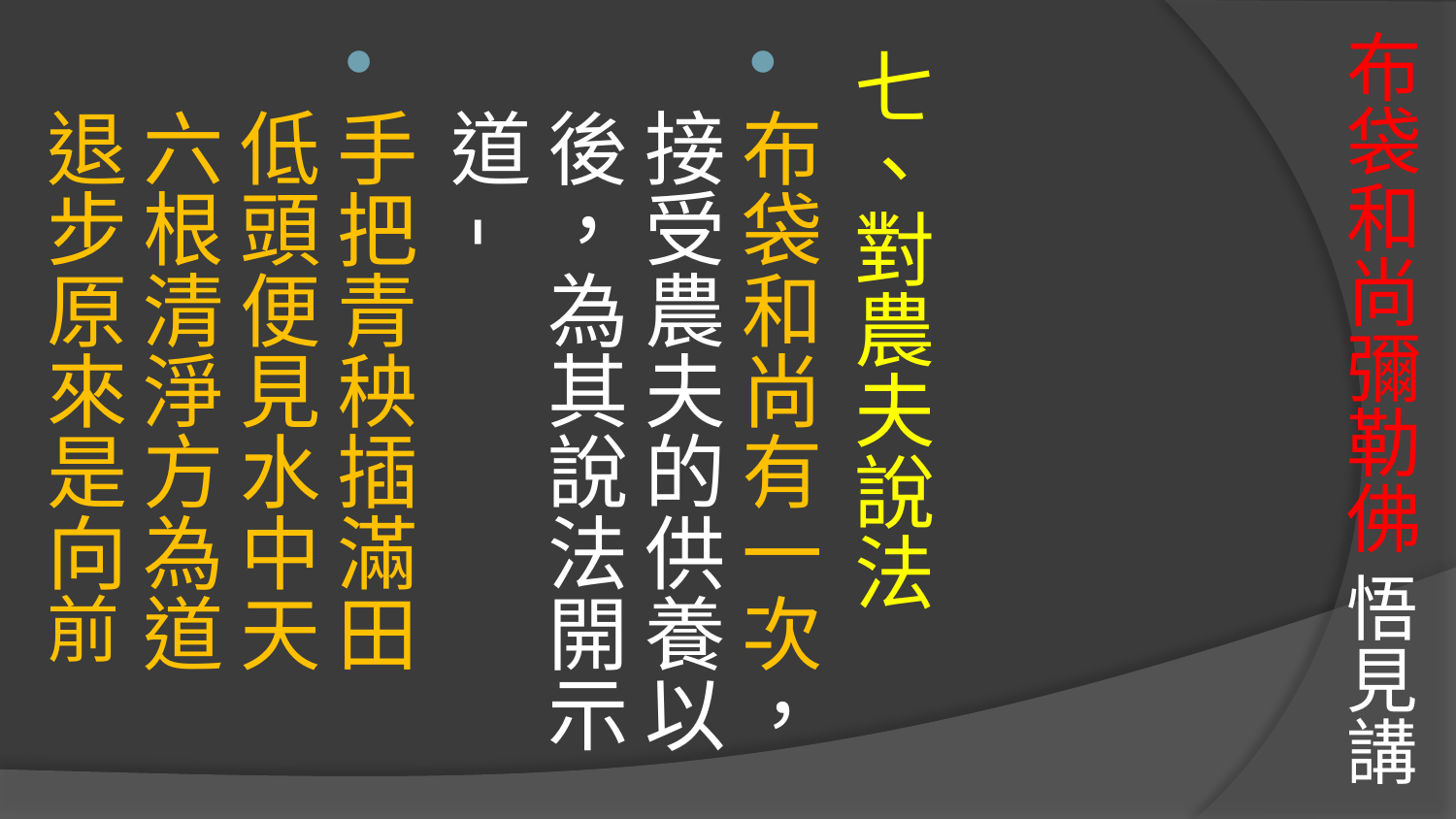

# 布袋和尚彌勒佛 悟見講
七、對農夫說法
布袋和尚有一次，接受農夫的供養以後，為其說法開示道-
手把青秧插滿田
低頭便見水中天
六根清淨方為道
退步原來是向前